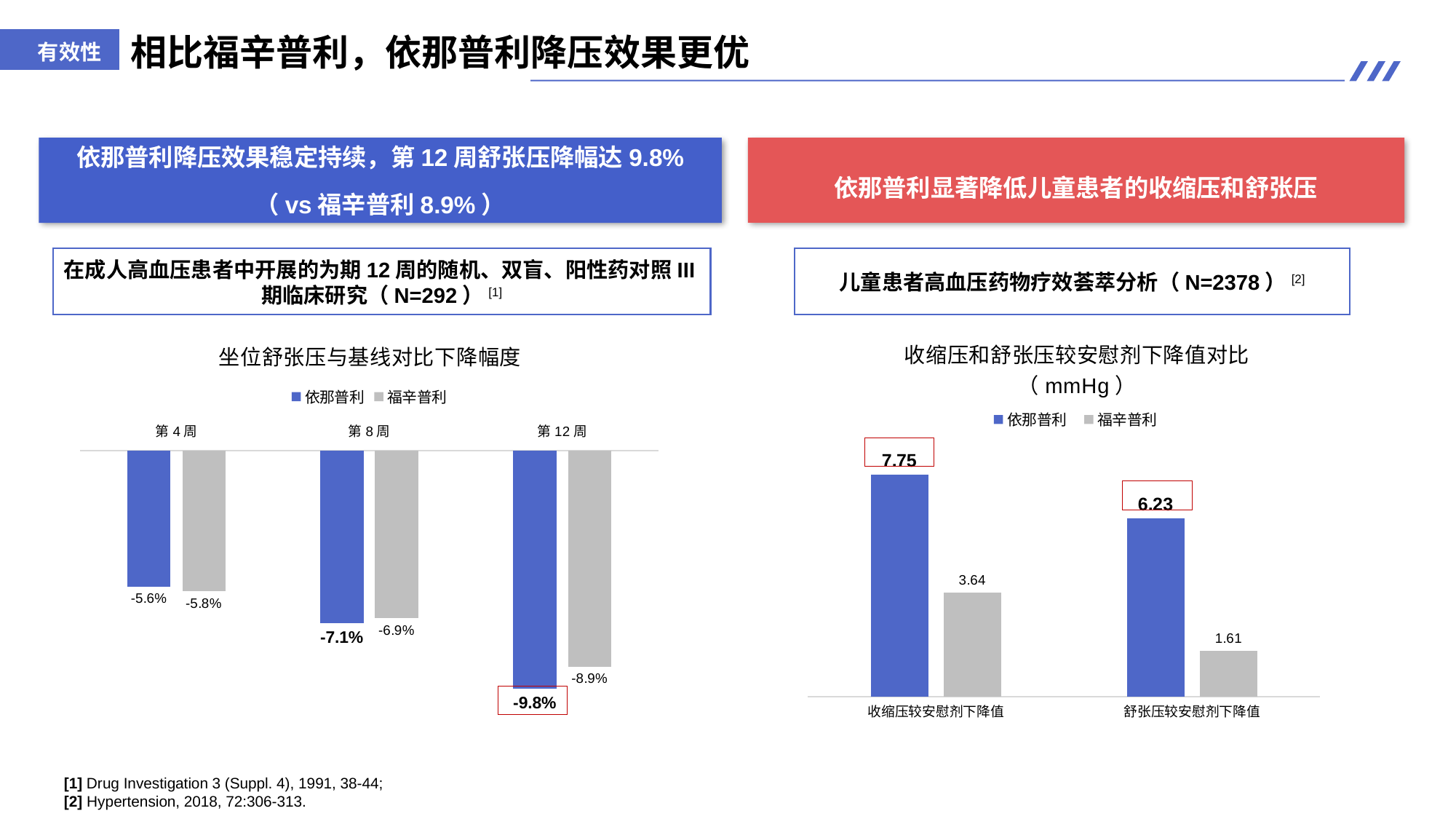

有效性
相比福辛普利，依那普利降压效果更优

依那普利降压效果稳定持续，第12周舒张压降幅达9.8%
（vs福辛普利8.9%）
依那普利显著降低儿童患者的收缩压和舒张压
在成人高血压患者中开展的为期12周的随机、双盲、阳性药对照III期临床研究（N=292）[1]
儿童患者高血压药物疗效荟萃分析（N=2378）[2]

### Chart: 收缩压和舒张压较安慰剂下降值对比（mmHg）

| Category | 依那普利 | 福辛普利 |
|---|---|---|
| 收缩压较安慰剂下降值 | 7.75 | 3.64 |
| 舒张压较安慰剂下降值 | 6.23 | 1.61 |

### Chart: 坐位舒张压与基线对比下降幅度

| Category | 依那普利 | 福辛普利 |
|---|---|---|
| 第4周 | -0.056 | -0.058 |
| 第8周 | -0.071 | -0.069 |
| 第12周 | -0.098 | -0.089 |

[1] Drug Investigation 3 (Suppl. 4), 1991, 38-44;
[2] Hypertension, 2018, 72:306-313.